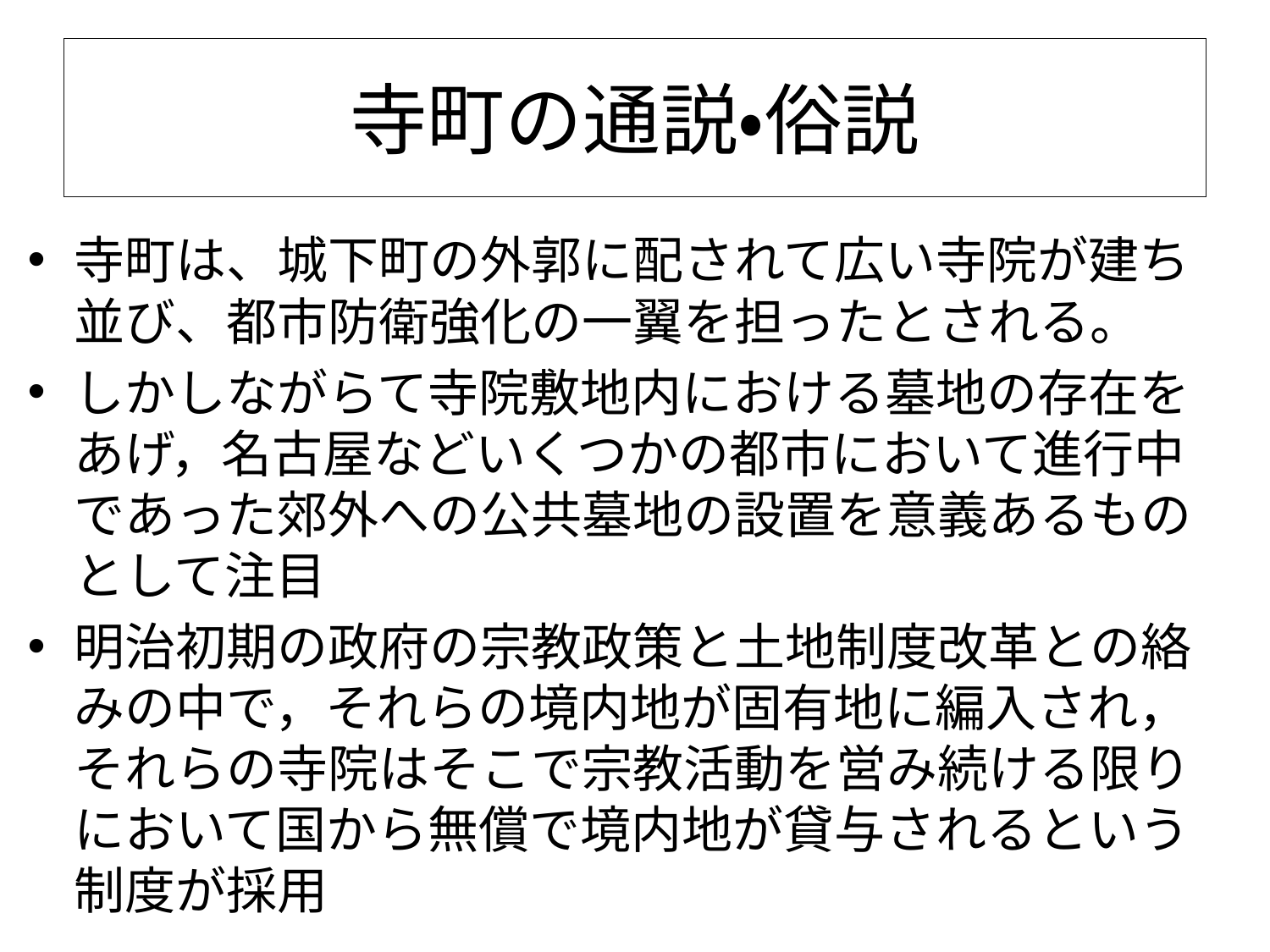

# 寺町の通説・俗説
寺町は、城下町の外郭に配されて広い寺院が建ち並び、都市防衛強化の一翼を担ったとされる。
しかしながらて寺院敷地内における墓地の存在をあげ，名古屋などいくつかの都市において進行中であった郊外への公共墓地の設置を意義あるものとして注目
明治初期の政府の宗教政策と土地制度改革との絡みの中で，それらの境内地が固有地に編入され，それらの寺院はそこで宗教活動を営み続ける限りにおいて国から無償で境内地が貸与されるという制度が採用